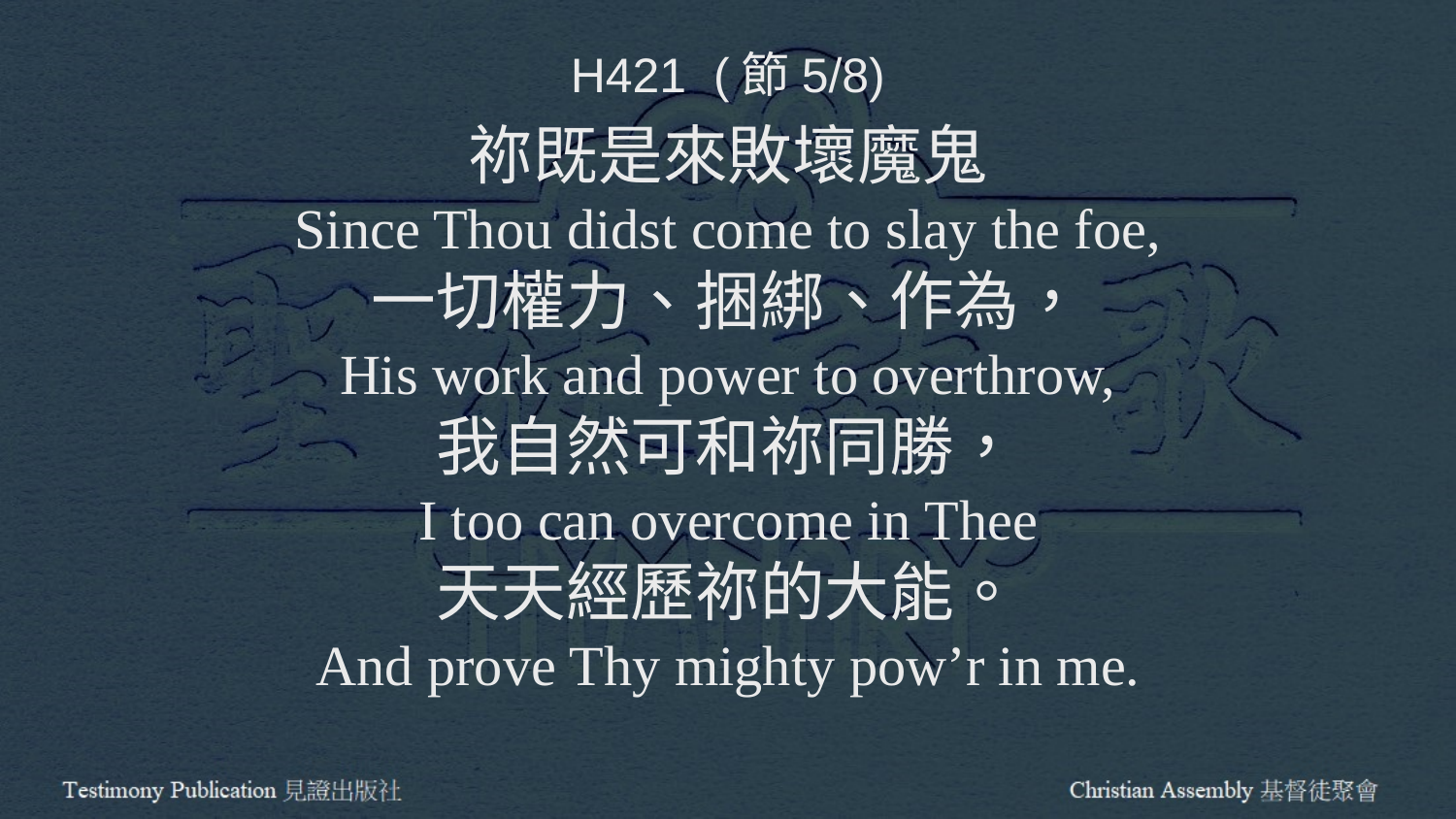

H421  (節5/8)
祢既是來敗壞魔鬼
Since Thou didst come to slay the foe,
一切權力、捆綁、作為，
His work and power to overthrow,
我自然可和祢同勝，
I too can overcome in Thee
天天經歷祢的大能。
And prove Thy mighty pow’r in me.